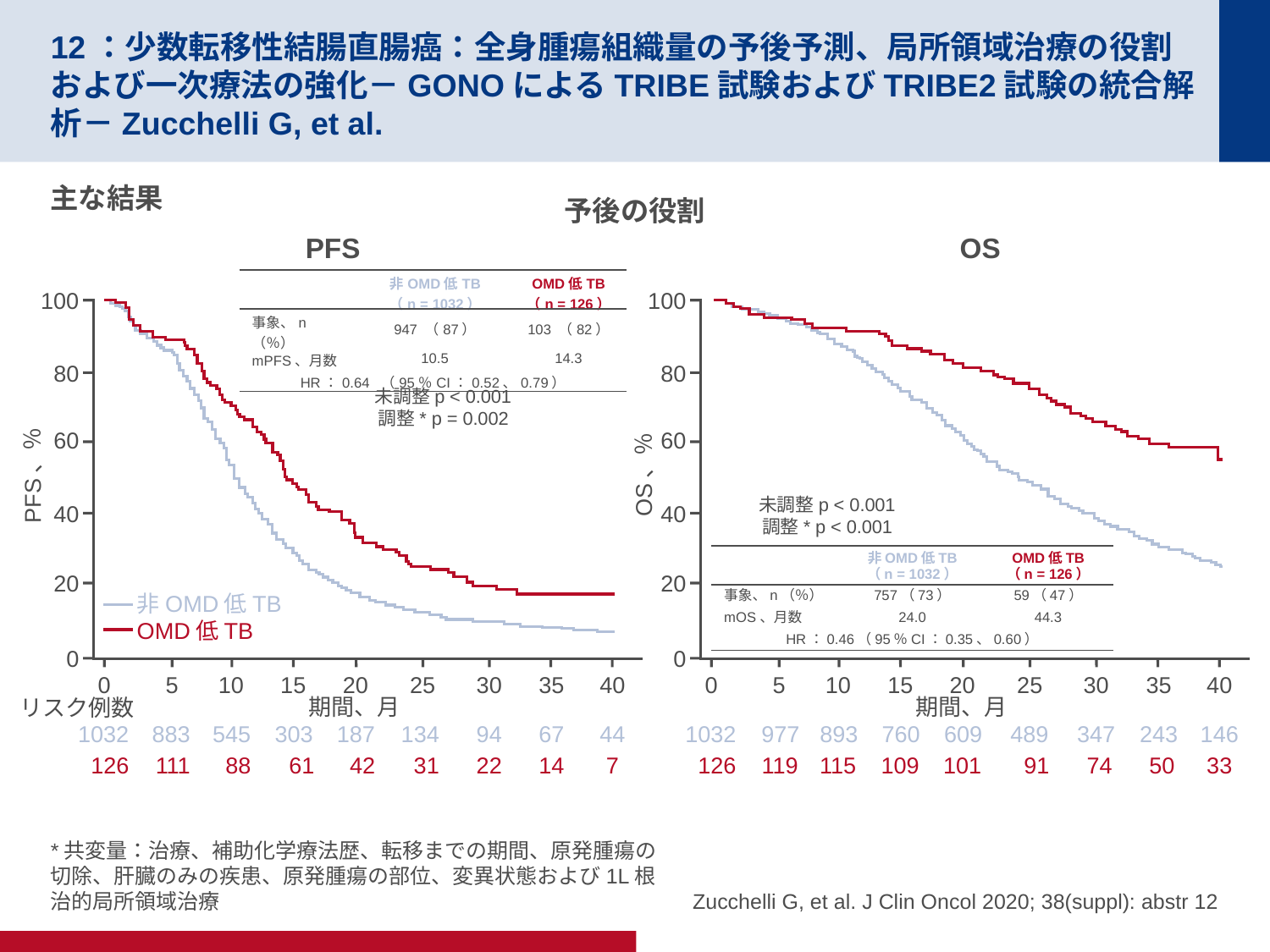

# 12：少数転移性結腸直腸癌：全身腫瘍組織量の予後予測、局所領域治療の役割および一次療法の強化－GONOによるTRIBE試験およびTRIBE2試験の統合解析－Zucchelli G, et al.
主な結果
予後の役割
PFS
OS
|  | 非OMD低TB （n = 1032） | OMD低TB （n = 126） |
| --- | --- | --- |
| 事象、n （％） | 947 （87） | 103 （82） |
| mPFS、月数 | 10.5 | 14.3 |
| HR：0.64 （95％CI：0.52、0.79） |  |  |
100

80

60

PFS、％
40

20
非OMD低TB
OMD低TB

0

0
5
10
15
20
25
30
35
40
期間、月
1032
883
545
303
187
134
94
67
44
126
111
 88
 61
 42
31
22
14
7
100

80

60

OS、％
40

20

0

0
5
10
15
20
25
30
35
40
期間、月
1032
977
893
760
609
489
347
243
146
126
119
115
109
101
91
 74
 50
33

未調整p < 0.001
調整* p = 0.002
未調整p < 0.001
調整* p < 0.001
|  | 非OMD低TB （n = 1032） | OMD低TB （n = 126） |
| --- | --- | --- |
| 事象、n（％） | 757（73） | 59（47） |
| mOS、月数 | 24.0 | 44.3 |
| HR：0.46（95％CI：0.35、0.60） |  |  |
リスク例数
*共変量：治療、補助化学療法歴、転移までの期間、原発腫瘍の切除、肝臓のみの疾患、原発腫瘍の部位、変異状態および1L根治的局所領域治療
Zucchelli G, et al. J Clin Oncol 2020; 38(suppl): abstr 12